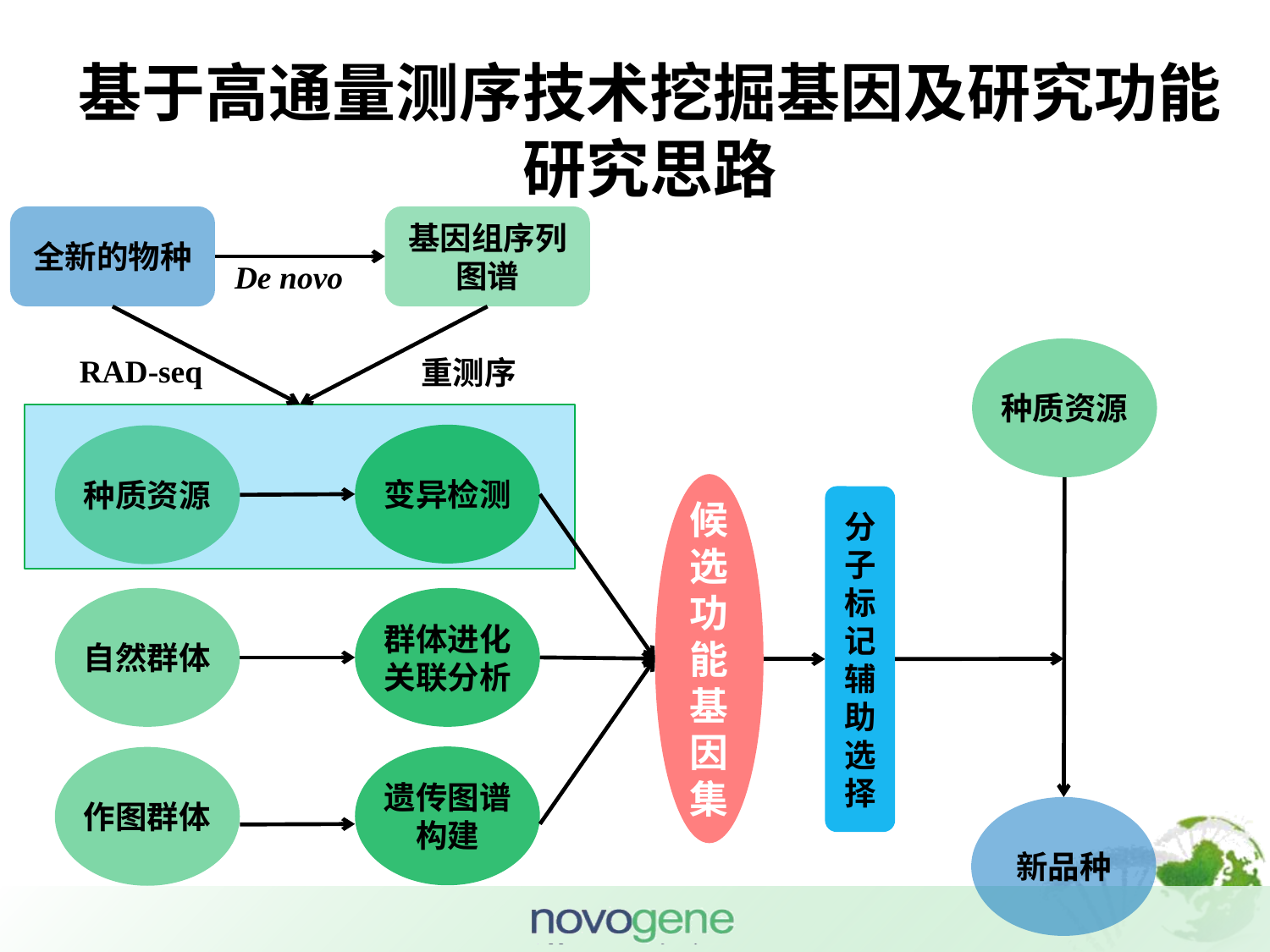

基于高通量测序技术挖掘基因及研究功能
研究思路
全新的物种
基因组序列图谱
De novo
种质资源
RAD-seq
重测序

变异检测
种质资源
候选功能基因集
分子标记辅助选择
自然群体
群体进化
关联分析
遗传图谱构建
作图群体
新品种